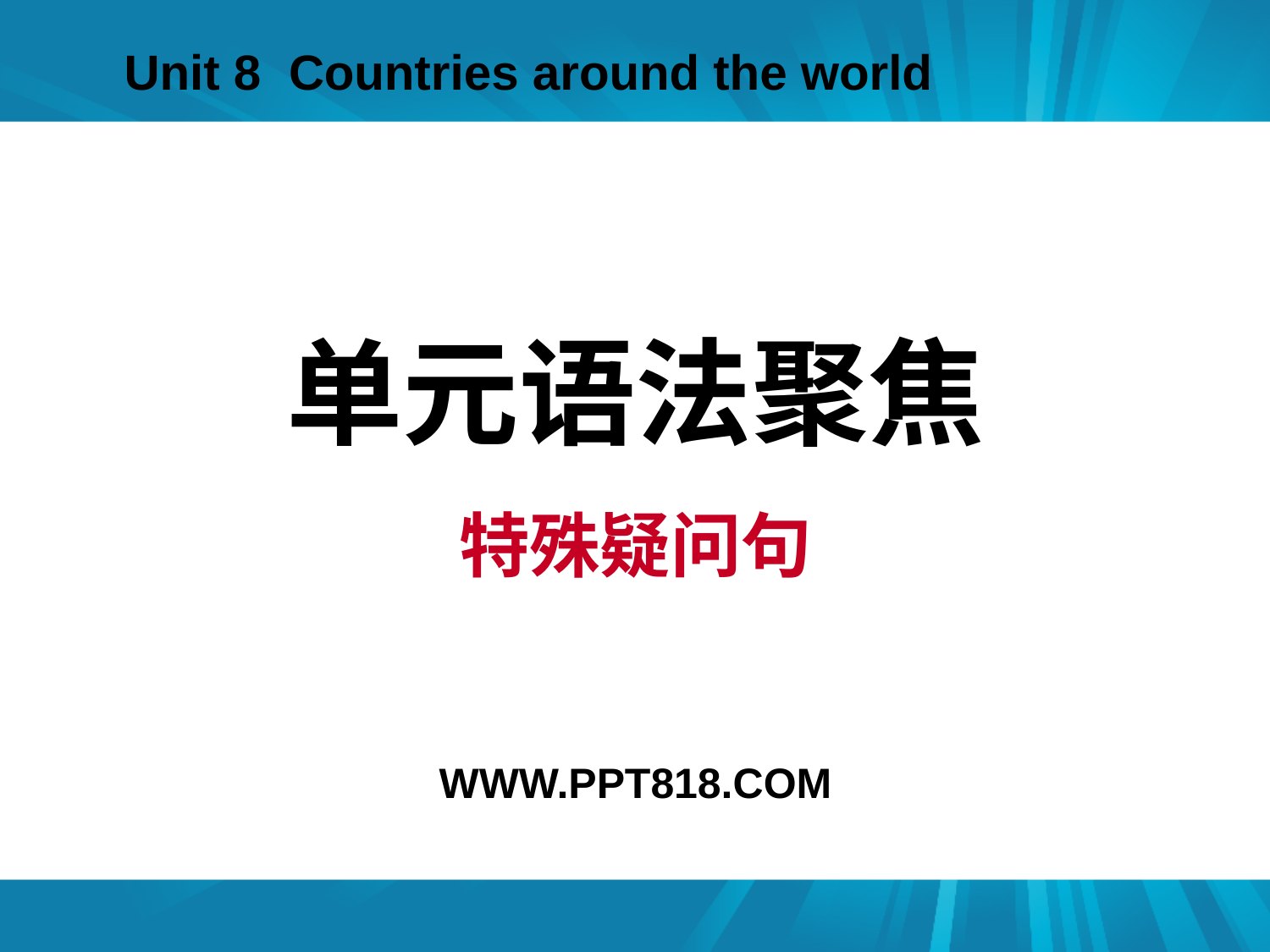

Unit 8  Countries around the world
单元语法聚焦
特殊疑问句
WWW.PPT818.COM